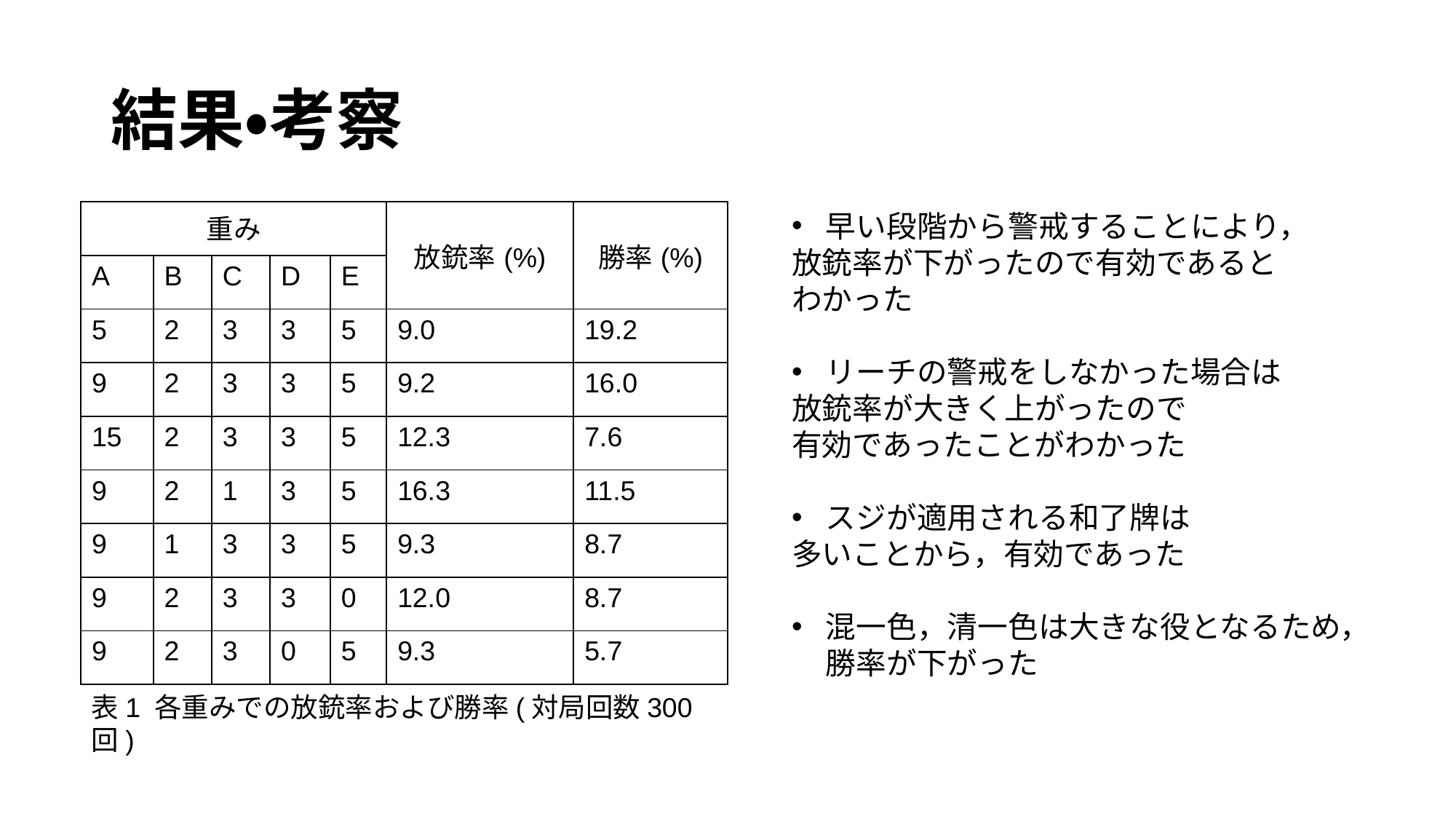

# 結果・考察
| 重み |  |  |  |  | 放銃率(%) | 勝率(%) |
| --- | --- | --- | --- | --- | --- | --- |
| A | B | C | D | E |  |  |
| 5 | 2 | 3 | 3 | 5 | 9.0 | 19.2 |
| 9 | 2 | 3 | 3 | 5 | 9.2 | 16.0 |
| 15 | 2 | 3 | 3 | 5 | 12.3 | 7.6 |
| 9 | 2 | 1 | 3 | 5 | 16.3 | 11.5 |
| 9 | 1 | 3 | 3 | 5 | 9.3 | 8.7 |
| 9 | 2 | 3 | 3 | 0 | 12.0 | 8.7 |
| 9 | 2 | 3 | 0 | 5 | 9.3 | 5.7 |
早い段階から警戒することにより，
放銃率が下がったので有効であると
わかった

リーチの警戒をしなかった場合は
放銃率が大きく上がったので
有効であったことがわかった

スジが適用される和了牌は
多いことから，有効であった

混一色，清一色は大きな役となるため，勝率が下がった
表1 各重みでの放銃率および勝率(対局回数300回)